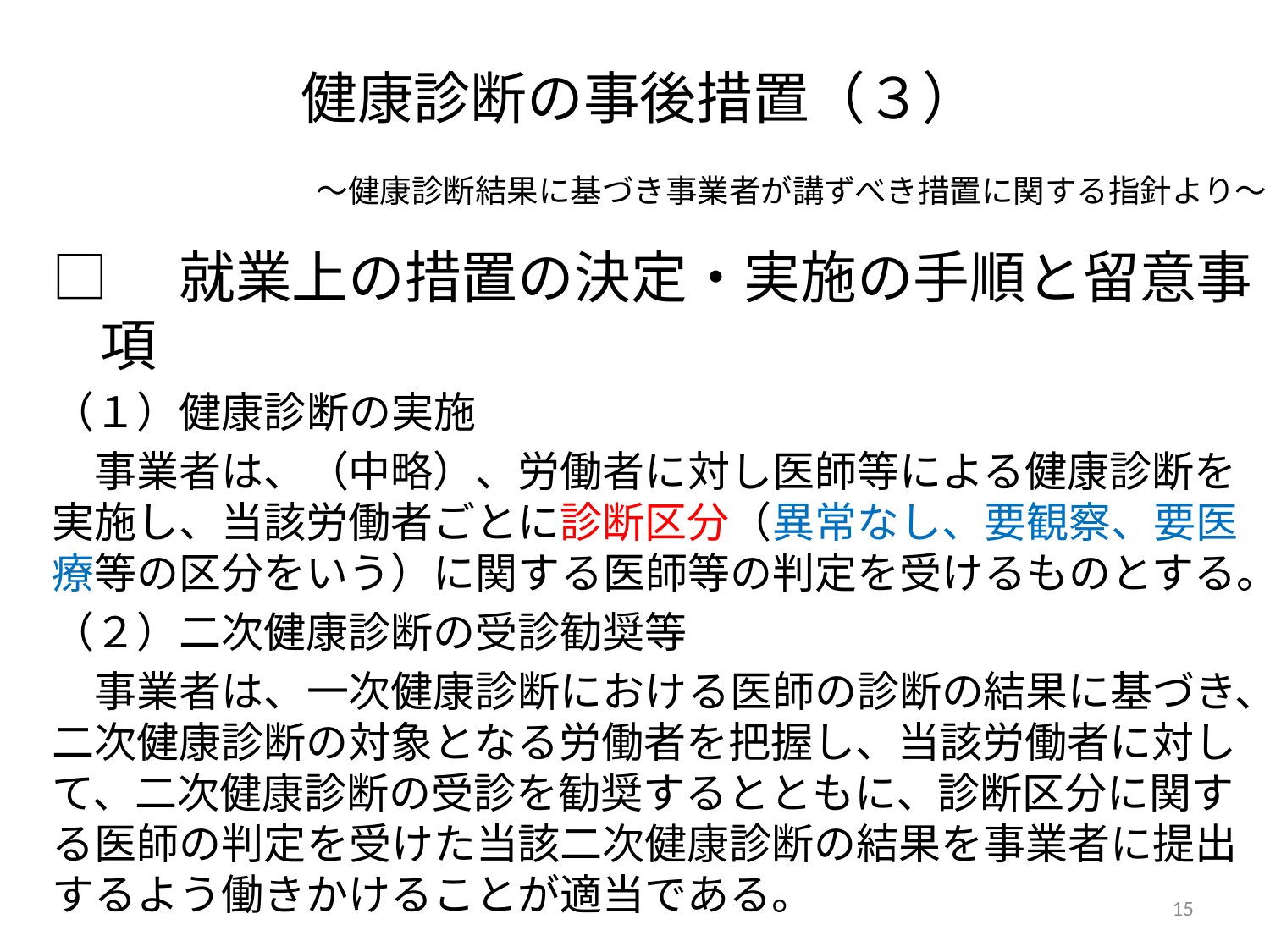

健康診断の事後措置（３）
～健康診断結果に基づき事業者が講ずべき措置に関する指針より～
□　就業上の措置の決定・実施の手順と留意事項
（１）健康診断の実施
　事業者は、（中略）、労働者に対し医師等による健康診断を実施し、当該労働者ごとに診断区分（異常なし、要観察、要医療等の区分をいう）に関する医師等の判定を受けるものとする。
（２）二次健康診断の受診勧奨等
　事業者は、一次健康診断における医師の診断の結果に基づき、二次健康診断の対象となる労働者を把握し、当該労働者に対して、二次健康診断の受診を勧奨するとともに、診断区分に関する医師の判定を受けた当該二次健康診断の結果を事業者に提出するよう働きかけることが適当である。
15